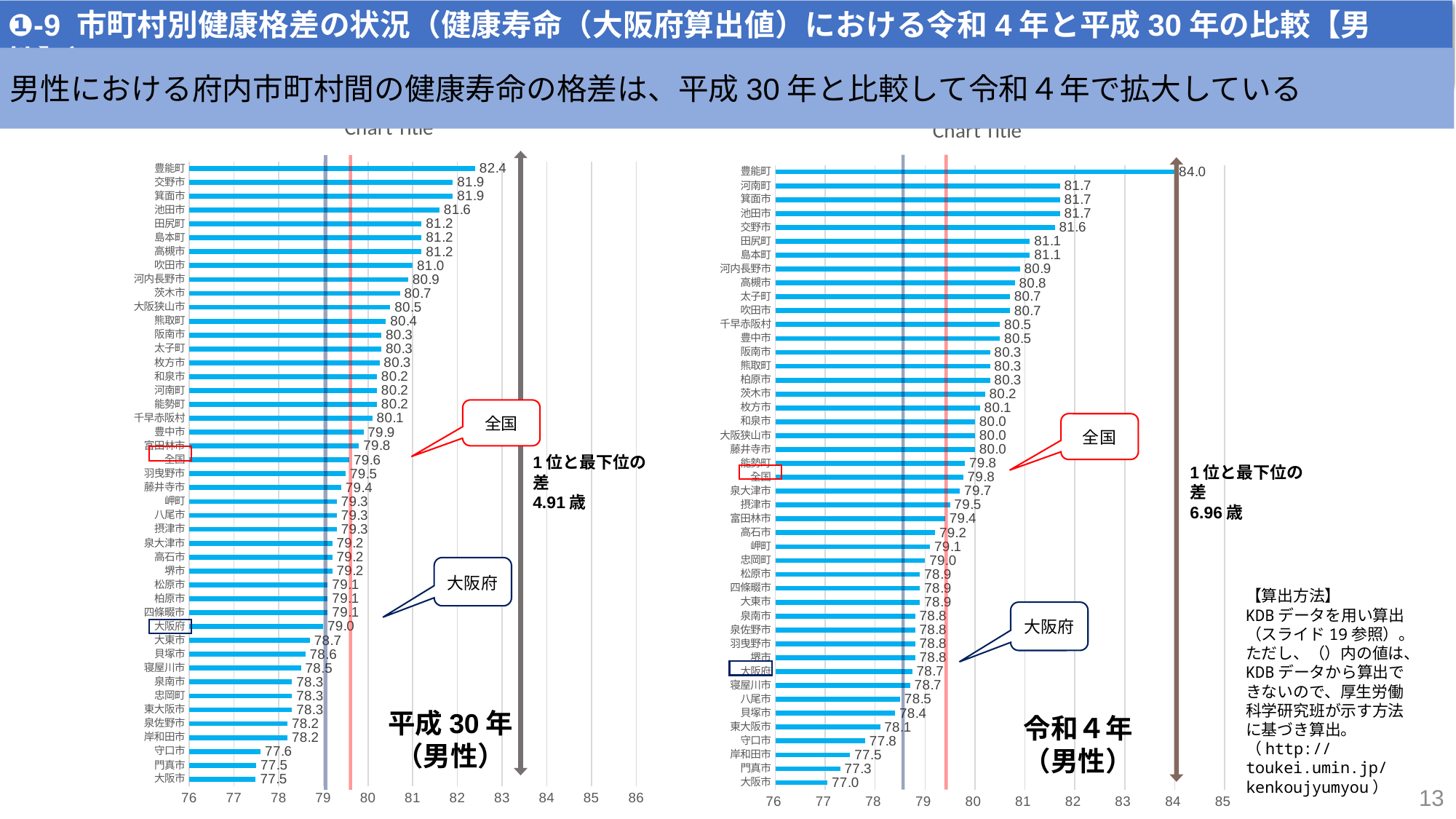

❶-9 市町村別健康格差の状況（健康寿命（大阪府算出値）における令和4年と平成30年の比較【男性】）
男性における府内市町村間の健康寿命の格差は、平成30年と比較して令和４年で拡大している

### Chart:

| Category |  |
|---|---|
| 大阪市 | 77.4887549446492 |
| 門真市 | 77.5 |
| 守口市 | 77.6 |
| 岸和田市 | 78.2 |
| 泉佐野市 | 78.2 |
| 東大阪市 | 78.3 |
| 忠岡町 | 78.3 |
| 泉南市 | 78.3 |
| 寝屋川市 | 78.5 |
| 貝塚市 | 78.6 |
| 大東市 | 78.7 |
| 大阪府 | 78.9960777044289 |
| 四條畷市 | 79.1 |
| 柏原市 | 79.1 |
| 松原市 | 79.1 |
| 堺市 | 79.2 |
| 高石市 | 79.2 |
| 泉大津市 | 79.2 |
| 摂津市 | 79.3 |
| 八尾市 | 79.3 |
| 岬町 | 79.3 |
| 藤井寺市 | 79.4 |
| 羽曳野市 | 79.5 |
| 全国 | 79.5832284893844 |
| 富田林市 | 79.8 |
| 豊中市 | 79.9 |
| 千早赤阪村 | 80.1 |
| 能勢町 | 80.2 |
| 河南町 | 80.2 |
| 和泉市 | 80.2 |
| 枚方市 | 80.2593333129032 |
| 太子町 | 80.3 |
| 阪南市 | 80.3 |
| 熊取町 | 80.4 |
| 大阪狭山市 | 80.5 |
| 茨木市 | 80.7160735080852 |
| 河内長野市 | 80.9 |
| 吹田市 | 81.0 |
| 高槻市 | 81.2 |
| 島本町 | 81.2 |
| 田尻町 | 81.2 |
| 池田市 | 81.6 |
| 箕面市 | 81.9 |
| 交野市 | 81.9 |
| 豊能町 | 82.4 |

### Chart:

| Category |  |
|---|---|
| 大阪市 | 77.04434948666938 |
| 門真市 | 77.3 |
| 岸和田市 | 77.5 |
| 守口市 | 77.8 |
| 東大阪市 | 78.1 |
| 貝塚市 | 78.4 |
| 八尾市 | 78.5 |
| 寝屋川市 | 78.7 |
| 大阪府 | 78.74129211332198 |
| 堺市 | 78.8 |
| 羽曳野市 | 78.8 |
| 泉佐野市 | 78.8 |
| 泉南市 | 78.8 |
| 大東市 | 78.9 |
| 四條畷市 | 78.9 |
| 松原市 | 78.9 |
| 忠岡町 | 79.0 |
| 岬町 | 79.1 |
| 高石市 | 79.2 |
| 富田林市 | 79.4 |
| 摂津市 | 79.5 |
| 泉大津市 | 79.7 |
| 全国 | 79.76363832145009 |
| 能勢町 | 79.8 |
| 藤井寺市 | 80.0 |
| 大阪狭山市 | 80.0 |
| 和泉市 | 80.0 |
| 枚方市 | 80.1 |
| 茨木市 | 80.2 |
| 柏原市 | 80.3 |
| 熊取町 | 80.3 |
| 阪南市 | 80.3 |
| 豊中市 | 80.5 |
| 千早赤阪村 | 80.5 |
| 吹田市 | 80.7 |
| 太子町 | 80.7 |
| 高槻市 | 80.8 |
| 河内長野市 | 80.9 |
| 島本町 | 81.1 |
| 田尻町 | 81.1 |
| 交野市 | 81.6 |
| 池田市 | 81.7 |
| 箕面市 | 81.7 |
| 河南町 | 81.7 |
| 豊能町 | 84.0 |
全国

1位と最下位の差
4.91歳
1位と最下位の差
6.96歳
【算出方法】
KDBデータを用い算出（スライド19参照）。
ただし、（）内の値は、KDBデータから算出できないので、厚生労働科学研究班が示す方法に基づき算出。（http://toukei.umin.jp/kenkoujyumyou）
大阪府

平成30年（男性）
令和４年
（男性）
13